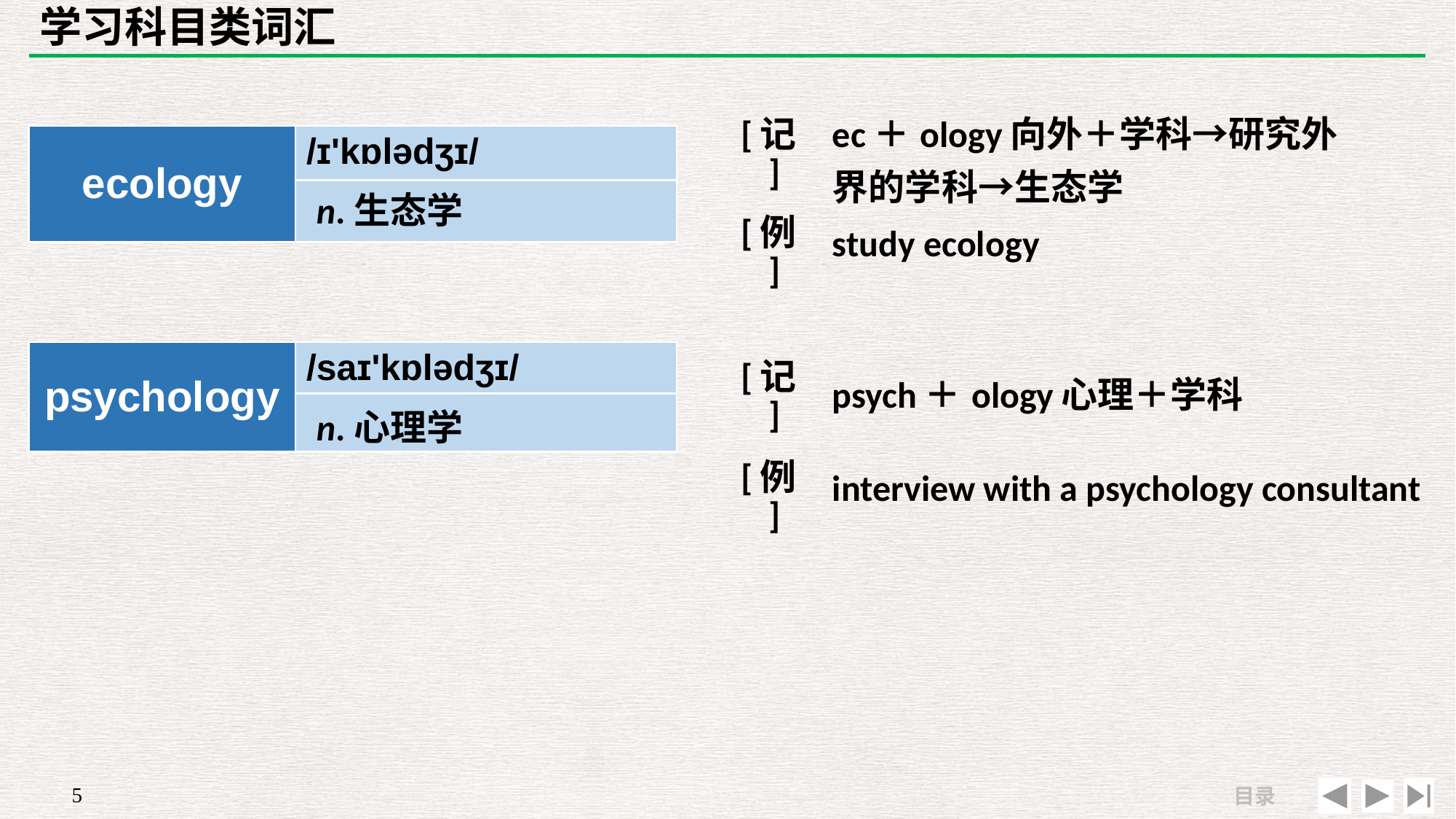

# 学习科目类词汇

| [记] | ec＋ology向外＋学科→研究外界的学科→生态学 |
| --- | --- |
| [例] | study ecology |
| ecology | /ɪ'kɒlədʒɪ/ |
| --- | --- |
|  |  |
n.生态学
| psychology | /saɪ'kɒlədʒɪ/ |
| --- | --- |
|  |  |
| [记] | psych＋ology心理＋学科 |
| --- | --- |
| [例] | interview with a psychology consultant |
n.心理学